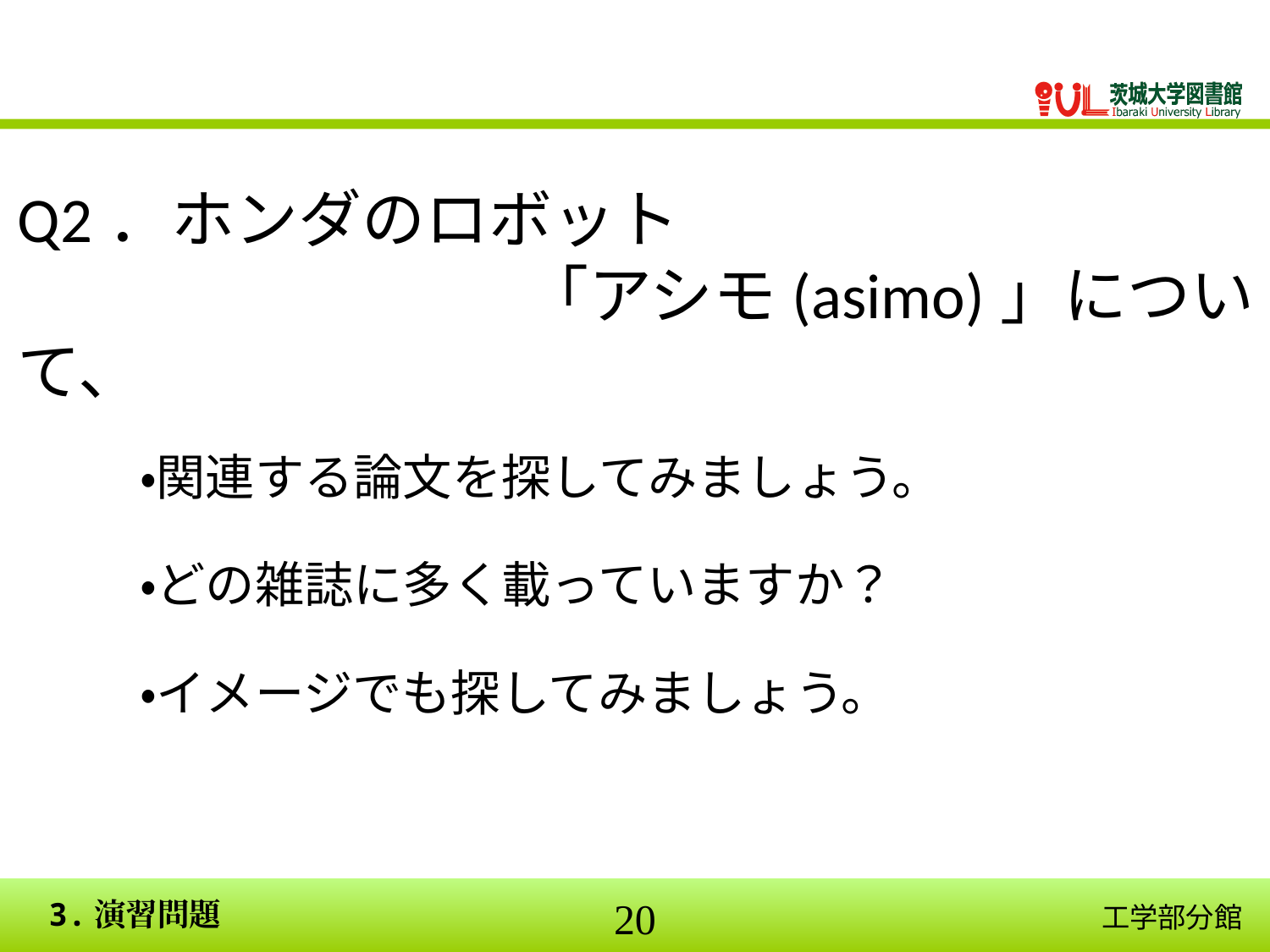

Q2．ホンダのロボット
　　　　　　　　「アシモ(asimo)」について、
・関連する論文を探してみましょう。
・どの雑誌に多く載っていますか？
・イメージでも探してみましょう。
3.演習問題